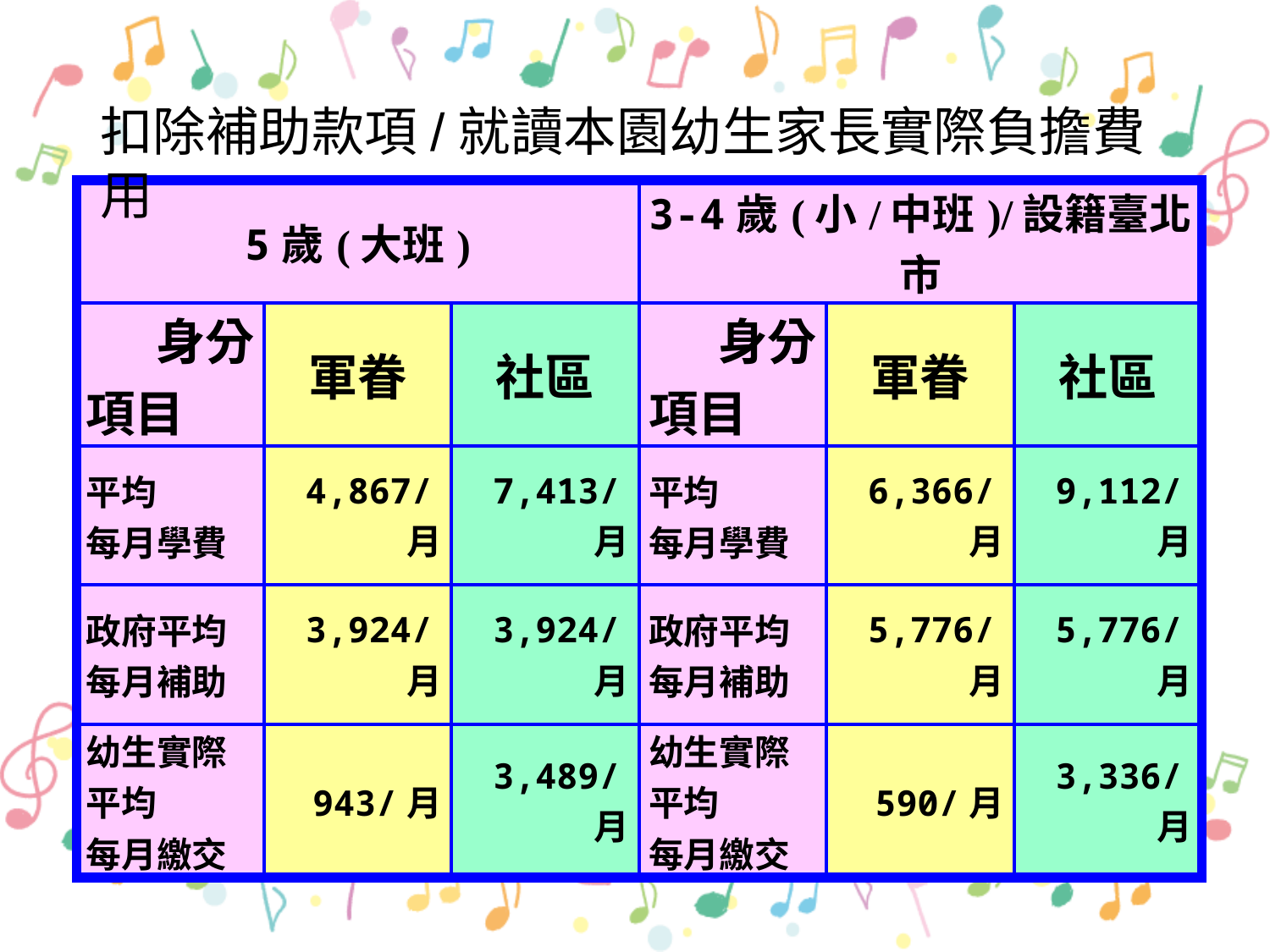

扣除補助款項/就讀本園幼生家長實際負擔費用
| 5歲(大班) |  |  | 3-4歲(小/中班)/設籍臺北市 |  |  |
| --- | --- | --- | --- | --- | --- |
| 身分 項目 | 軍眷 | 社區 | 身分 項目 | 軍眷 | 社區 |
| 平均 每月學費 | 4,867/月 | 7,413/月 | 平均 每月學費 | 6,366/月 | 9,112/月 |
| 政府平均 每月補助 | 3,924/月 | 3,924/月 | 政府平均 每月補助 | 5,776/月 | 5,776/月 |
| 幼生實際 平均 每月繳交 | 943/月 | 3,489/月 | 幼生實際 平均 每月繳交 | 590/月 | 3,336/月 |